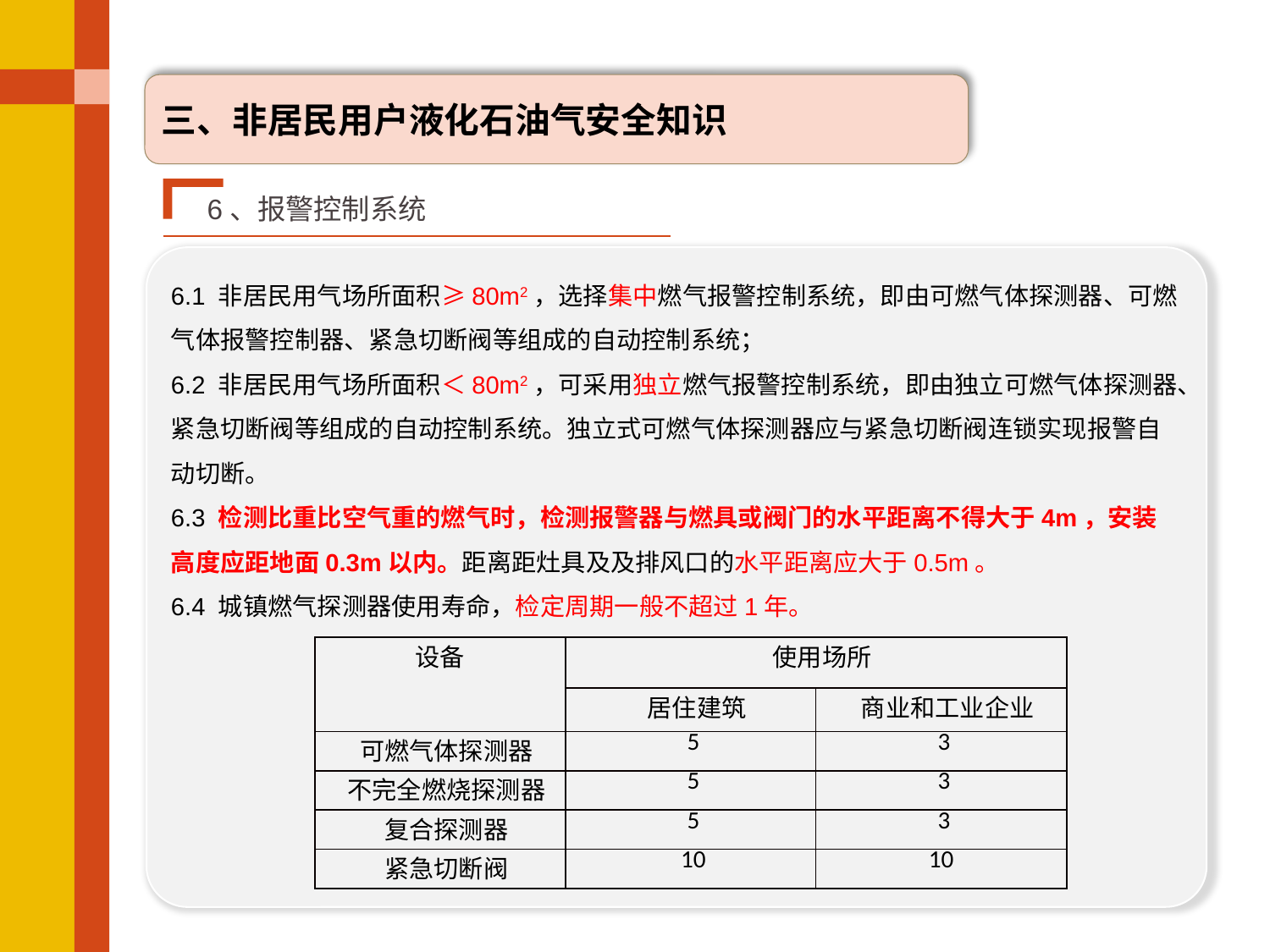

三、非居民用户液化石油气安全知识

6、报警控制系统
6.1 非居民用气场所面积≥80m2，选择集中燃气报警控制系统，即由可燃气体探测器、可燃气体报警控制器、紧急切断阀等组成的自动控制系统；
6.2 非居民用气场所面积＜80m2，可采用独立燃气报警控制系统，即由独立可燃气体探测器、紧急切断阀等组成的自动控制系统。独立式可燃气体探测器应与紧急切断阀连锁实现报警自动切断。
6.3 检测比重比空气重的燃气时，检测报警器与燃具或阀门的水平距离不得大于4m，安装高度应距地面0.3m以内。距离距灶具及及排风口的水平距离应大于0.5m。
6.4 城镇燃气探测器使用寿命，检定周期一般不超过1年。

| 设备 | 使用场所 |  |
| --- | --- | --- |
|  | 居住建筑 | 商业和工业企业 |
| 可燃气体探测器 | 5 | 3 |
| 不完全燃烧探测器 | 5 | 3 |
| 复合探测器 | 5 | 3 |
| 紧急切断阀 | 10 | 10 |